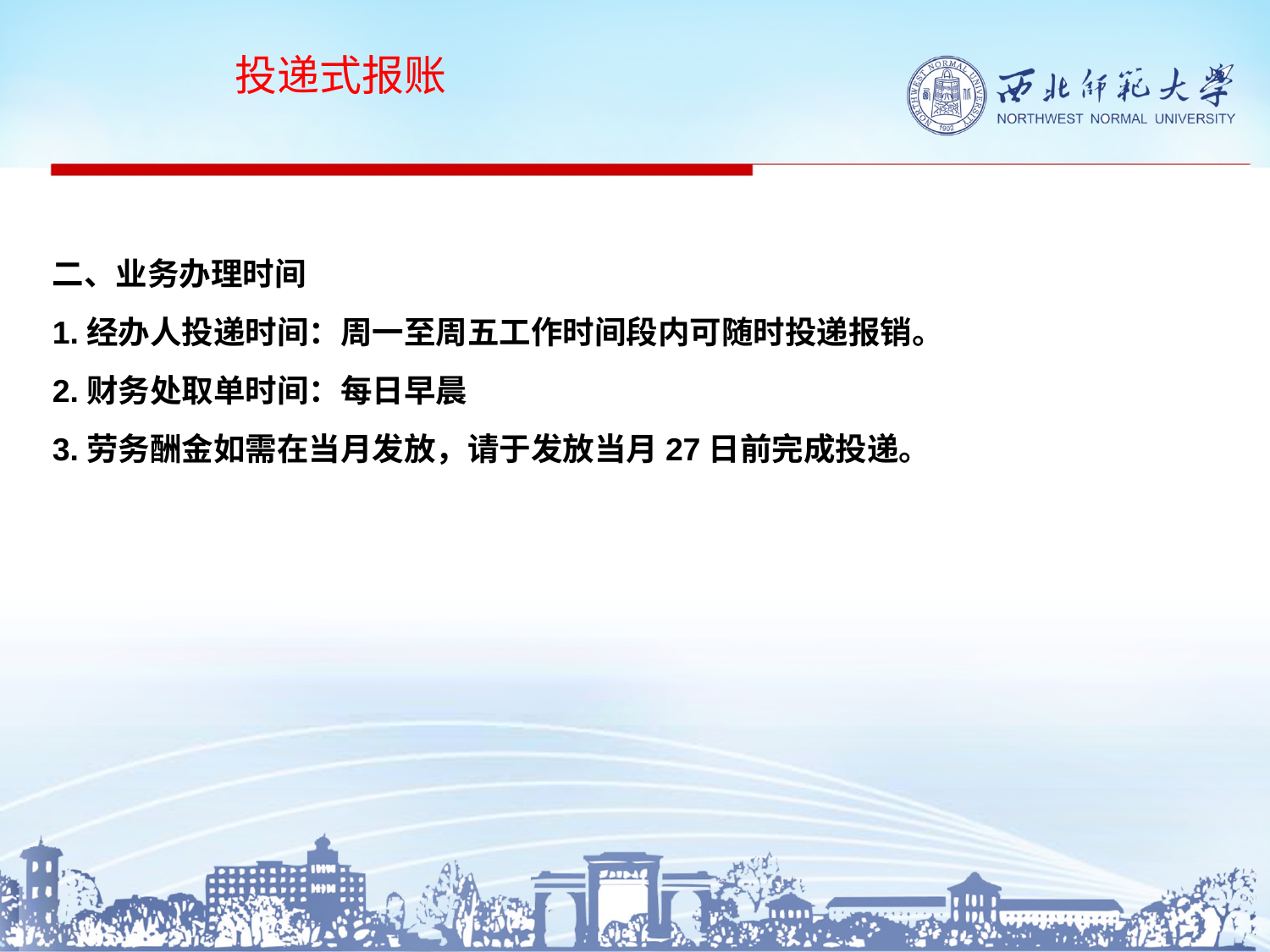

投递式报账
# 二、业务办理时间 1.经办人投递时间：周一至周五工作时间段内可随时投递报销。 2.财务处取单时间：每日早晨 3.劳务酬金如需在当月发放，请于发放当月27日前完成投递。